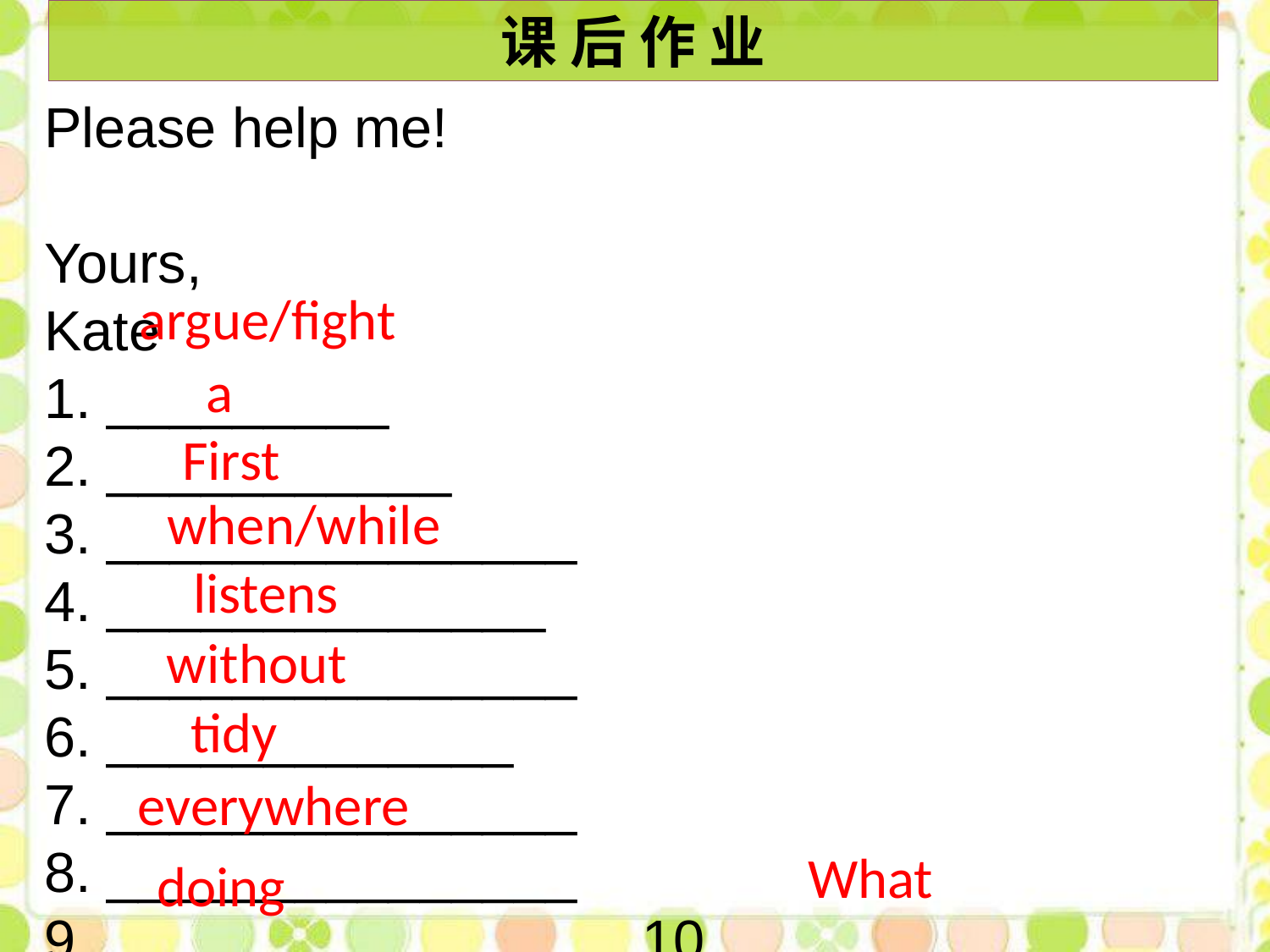

课 后 作 业
Please help me!
Yours,
Kate
1. _________
2. ___________
3. _______________
4. ______________
5. _______________
6. _____________
7. _______________
8. _______________
9. ______________ 	10. __________
 argue/fight
a
First
when/while
 listens
without
tidy
everywhere
 What
doing